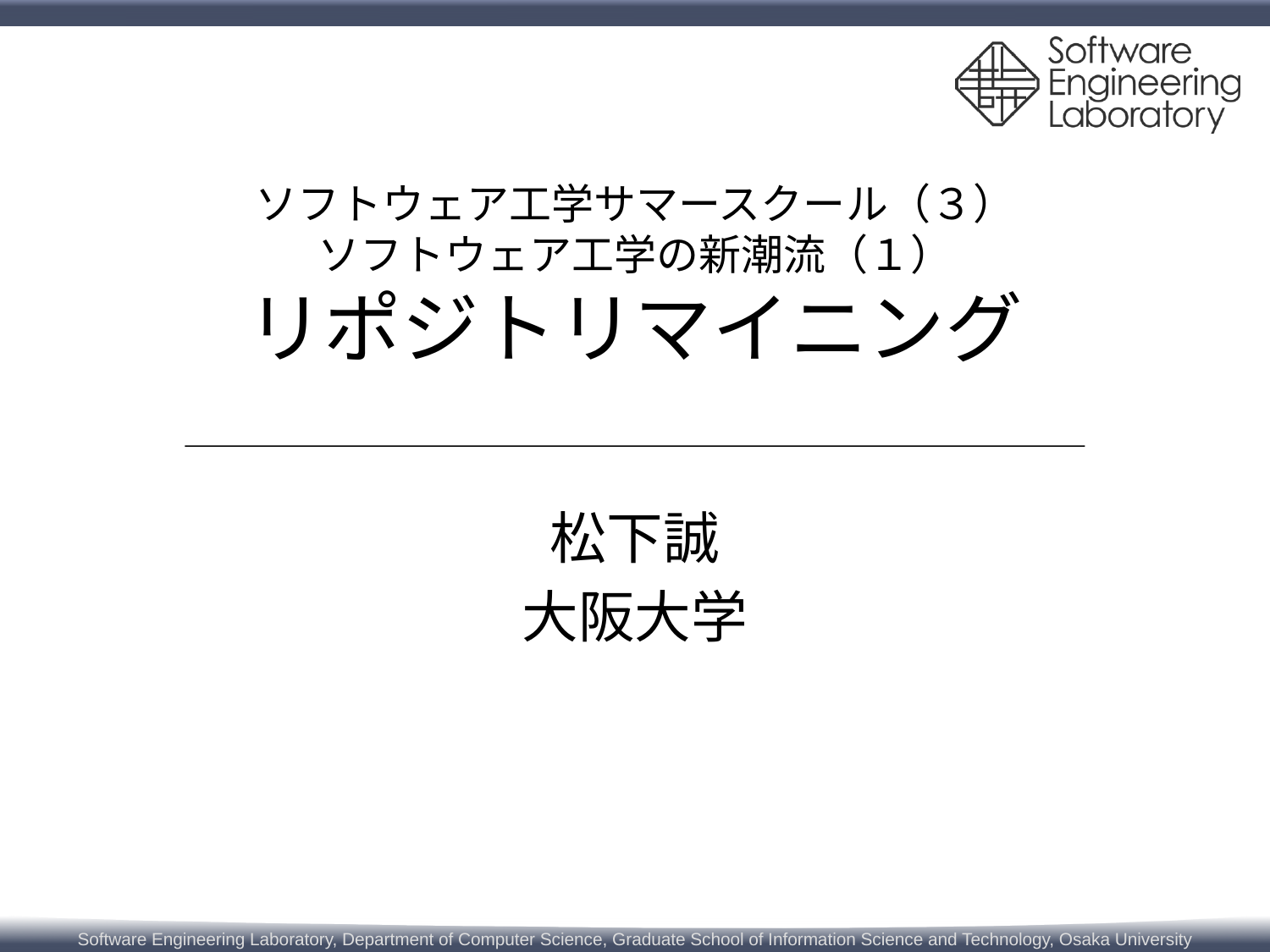

# ソフトウェア工学サマースクール（３） ソフトウェア工学の新潮流（１） リポジトリマイニング
松下誠
大阪大学